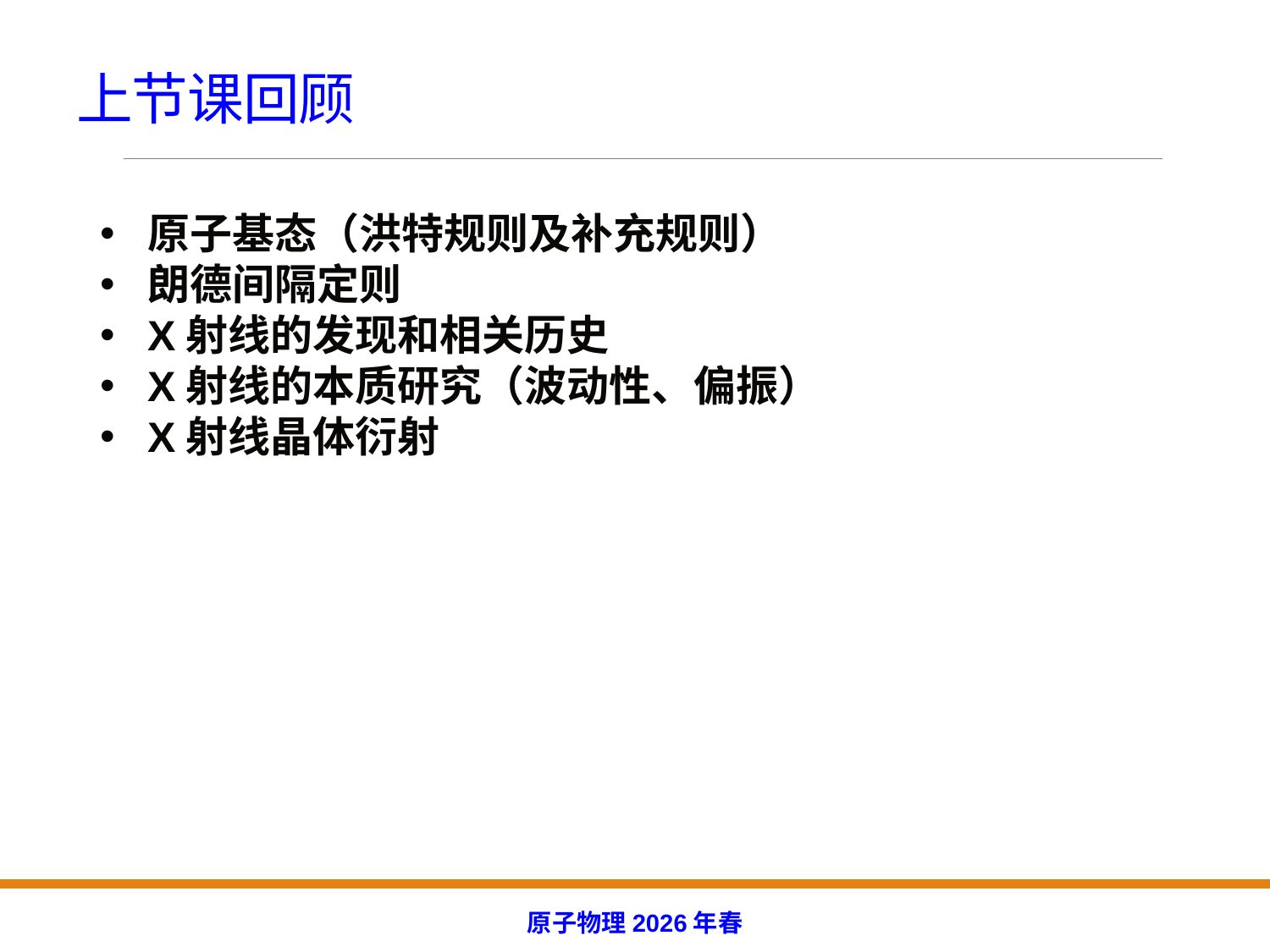

# 上节课回顾
原子基态（洪特规则及补充规则）
朗德间隔定则
X射线的发现和相关历史
X射线的本质研究（波动性、偏振）
X射线晶体衍射
原子物理2026年春
26